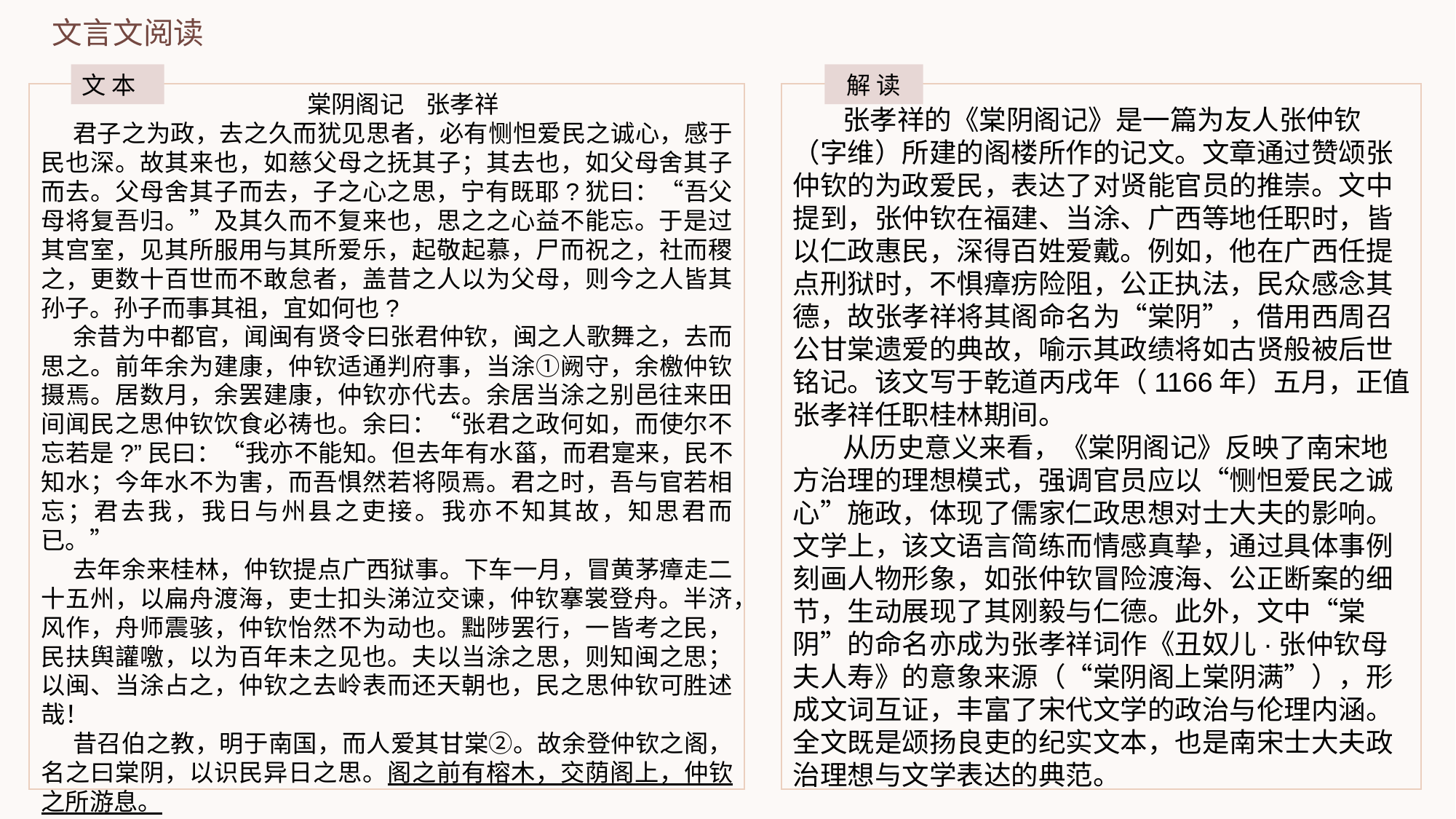

文言文阅读
文 本
解 读

棠阴阁记    张孝祥
君子之为政，去之久而犹见思者，必有恻怛爱民之诚心，感于民也深。故其来也，如慈父母之抚其子；其去也，如父母舍其子而去。父母舍其子而去，子之心之思，宁有既耶?犹曰：“吾父母将复吾归。”及其久而不复来也，思之之心益不能忘。于是过其宫室，见其所服用与其所爱乐，起敬起慕，尸而祝之，社而稷之，更数十百世而不敢怠者，盖昔之人以为父母，则今之人皆其孙子。孙子而事其祖，宜如何也?
余昔为中都官，闻闽有贤令曰张君仲钦，闽之人歌舞之，去而思之。前年余为建康，仲钦适通判府事，当涂①阙守，余檄仲钦摄焉。居数月，余罢建康，仲钦亦代去。余居当涂之别邑往来田间闻民之思仲钦饮食必祷也。余曰：“张君之政何如，而使尔不忘若是?”民曰：“我亦不能知。但去年有水菑，而君寔来，民不知水；今年水不为害，而吾惧然若将陨焉。君之时，吾与官若相忘；君去我，我日与州县之吏接。我亦不知其故，知思君而已。”
去年余来桂林，仲钦提点广西狱事。下车一月，冒黄茅瘴走二十五州，以扁舟渡海，吏士扣头涕泣交谏，仲钦搴裳登舟。半济，风作，舟师震骇，仲钦怡然不为动也。黜陟罢行，一皆考之民，民扶舆讙噭，以为百年未之见也。夫以当涂之思，则知闽之思；以闽、当涂占之，仲钦之去岭表而还天朝也，民之思仲钦可胜述哉！
昔召伯之教，明于南国，而人爱其甘棠②。故余登仲钦之阁，名之曰棠阴，以识民异日之思。阁之前有榕木，交荫阁上，仲钦之所游息。
乾道丙戌五月朔日，历阳张某记。

       张孝祥的《棠阴阁记》是一篇为友人张仲钦（字维）所建的阁楼所作的记文。文章通过赞颂张仲钦的为政爱民，表达了对贤能官员的推崇。文中提到，张仲钦在福建、当涂、广西等地任职时，皆以仁政惠民，深得百姓爱戴。例如，他在广西任提点刑狱时，不惧瘴疠险阻，公正执法，民众感念其德，故张孝祥将其阁命名为“棠阴”，借用西周召公甘棠遗爱的典故，喻示其政绩将如古贤般被后世铭记。该文写于乾道丙戌年（1166年）五月，正值张孝祥任职桂林期间。
       从历史意义来看，《棠阴阁记》反映了南宋地方治理的理想模式，强调官员应以“恻怛爱民之诚心”施政，体现了儒家仁政思想对士大夫的影响。文学上，该文语言简练而情感真挚，通过具体事例刻画人物形象，如张仲钦冒险渡海、公正断案的细节，生动展现了其刚毅与仁德。此外，文中“棠阴”的命名亦成为张孝祥词作《丑奴儿·张仲钦母夫人寿》的意象来源（“棠阴阁上棠阴满”），形成文词互证，丰富了宋代文学的政治与伦理内涵。全文既是颂扬良吏的纪实文本，也是南宋士大夫政治理想与文学表达的典范。